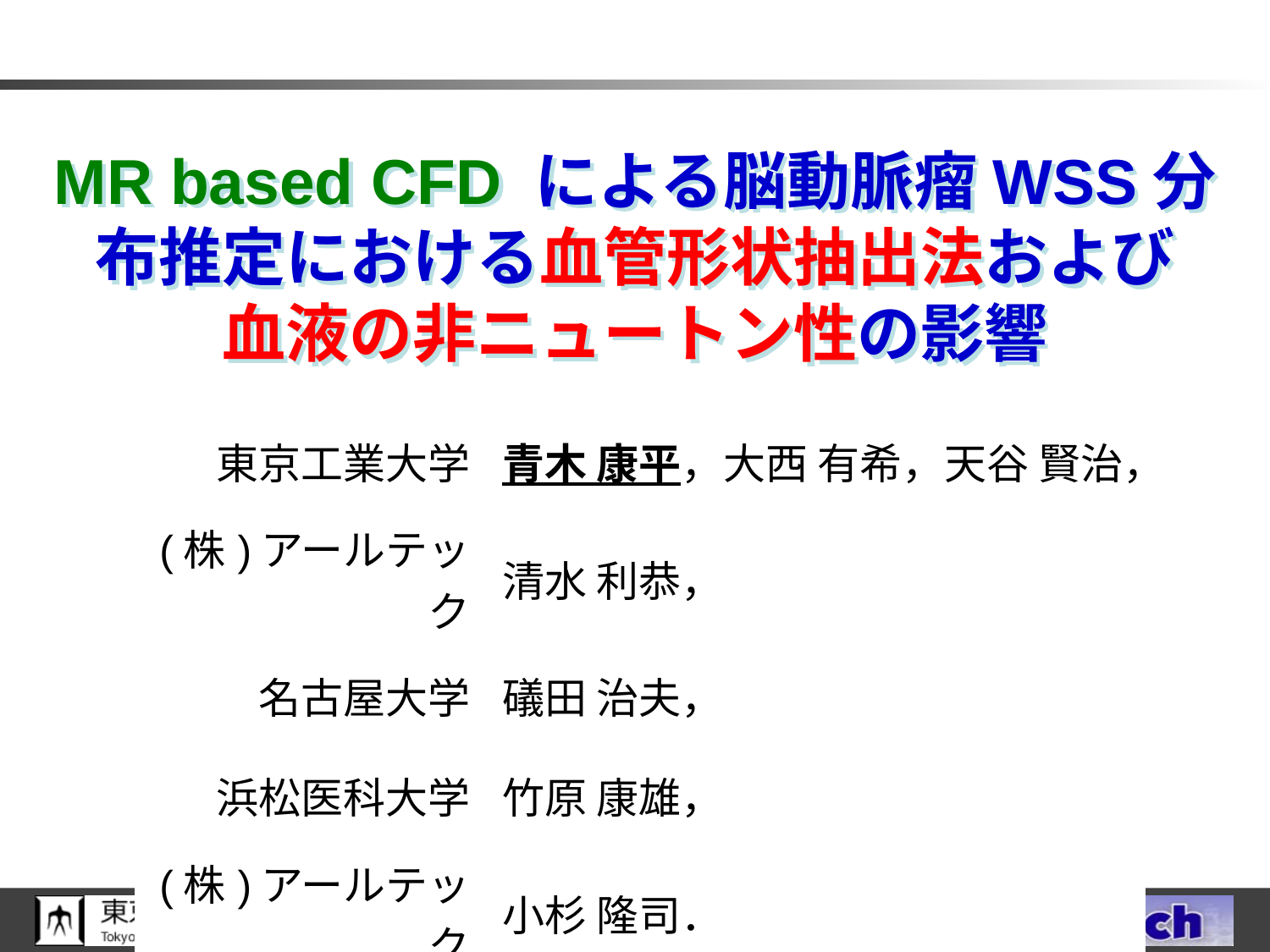

# MR based CFD による脳動脈瘤WSS分布推定における血管形状抽出法および 血液の非ニュートン性の影響
| 東京工業大学 | 青木 康平，大西 有希，天谷 賢治， |
| --- | --- |
| (株)アールテック | 清水 利恭， |
| 名古屋大学 | 礒田 治夫， |
| 浜松医科大学 | 竹原 康雄， |
| (株)アールテック | 小杉 隆司． |
P. 1